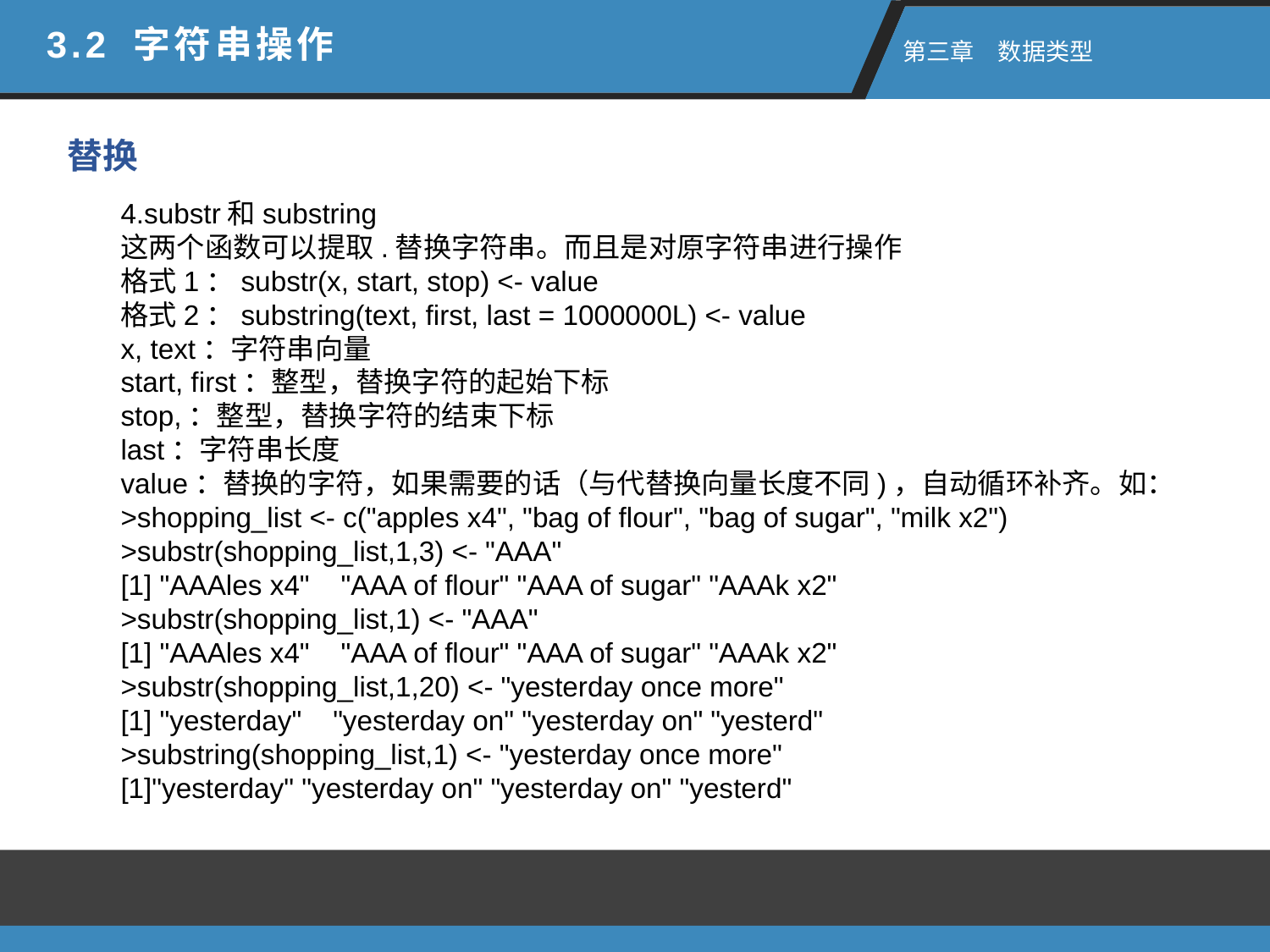

3.2 字符串操作
  第三章　数据类型
替换
4.substr和substring
这两个函数可以提取.替换字符串。而且是对原字符串进行操作
格式1：substr(x, start, stop) <- value
格式2：substring(text, first, last = 1000000L) <- value
x, text：字符串向量
start, first：整型，替换字符的起始下标
stop,：整型，替换字符的结束下标
last：字符串长度
value：替换的字符，如果需要的话（与代替换向量长度不同)，自动循环补齐。如：
>shopping_list <- c("apples x4", "bag of flour", "bag of sugar", "milk x2")
>substr(shopping_list,1,3) <- "AAA"
[1] "AAAles x4"    "AAA of flour" "AAA of sugar" "AAAk x2"
>substr(shopping_list,1) <- "AAA"
[1] "AAAles x4"    "AAA of flour" "AAA of sugar" "AAAk x2"
>substr(shopping_list,1,20) <- "yesterday once more"
[1] "yesterday"    "yesterday on" "yesterday on" "yesterd"
>substring(shopping_list,1) <- "yesterday once more"
[1]"yesterday" "yesterday on" "yesterday on" "yesterd"